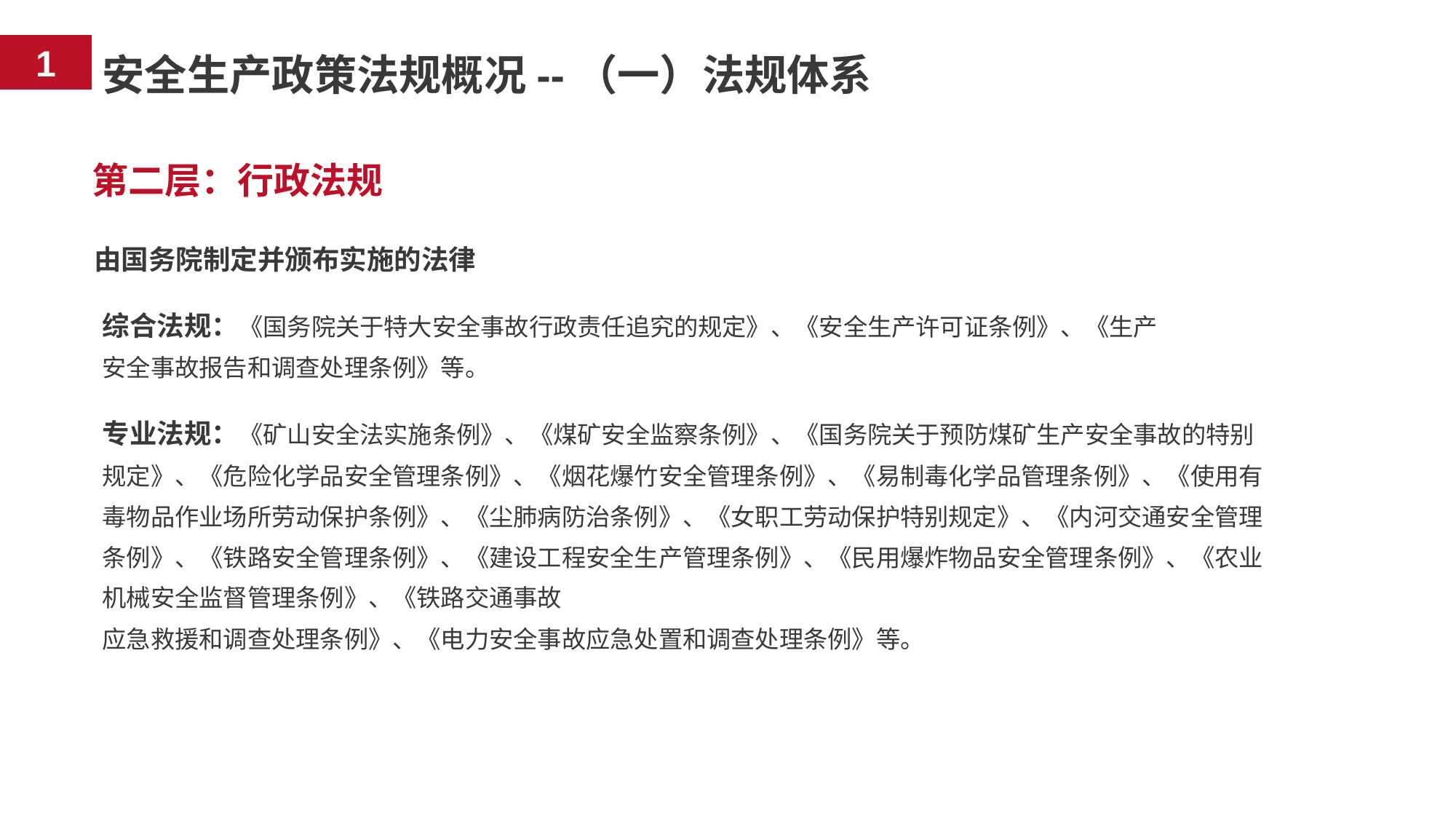

1
安全生产政策法规概况--（一）法规体系
第二层：行政法规
由国务院制定并颁布实施的法律
综合法规：《国务院关于特大安全事故行政责任追究的规定》、《安全生产许可证条例》、《生产安全事故报告和调查处理条例》等。
专业法规：《矿山安全法实施条例》、《煤矿安全监察条例》、《国务院关于预防煤矿生产安全事故的特别规定》、《危险化学品安全管理条例》、《烟花爆竹安全管理条例》、《易制毒化学品管理条例》、《使用有毒物品作业场所劳动保护条例》、《尘肺病防治条例》、《女职工劳动保护特别规定》、《内河交通安全管理条例》、《铁路安全管理条例》、《建设工程安全生产管理条例》、《民用爆炸物品安全管理条例》、《农业机械安全监督管理条例》、《铁路交通事故
应急救援和调查处理条例》、《电力安全事故应急处置和调查处理条例》等。